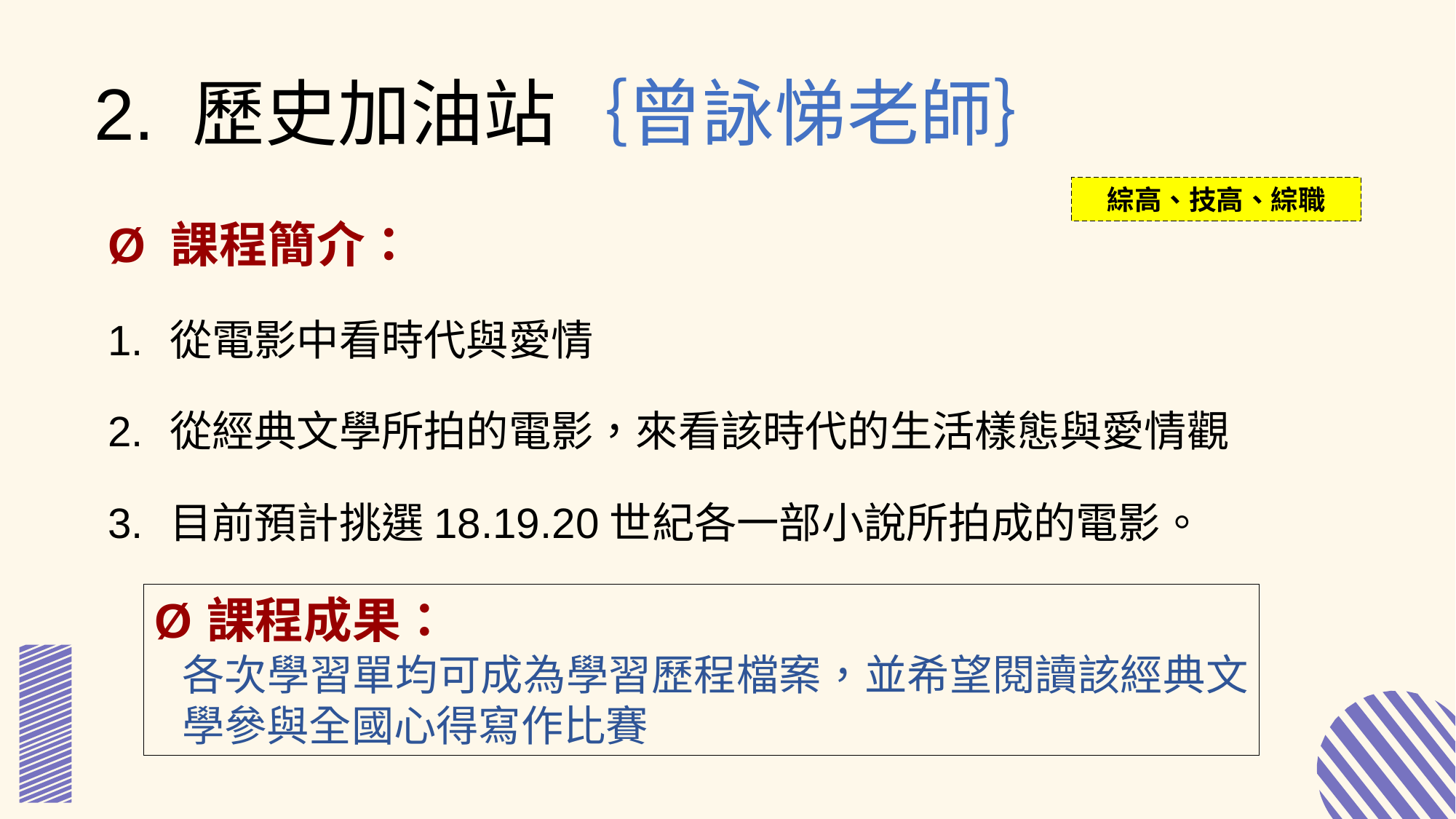

2. 歷史加油站｛曾詠悌老師｝
綜高、技高、綜職
Ø 課程簡介：
從電影中看時代與愛情
從經典文學所拍的電影，來看該時代的生活樣態與愛情觀
目前預計挑選18.19.20世紀各一部小說所拍成的電影。
Ø 課程成果：
各次學習單均可成為學習歷程檔案，並希望閱讀該經典文學參與全國心得寫作比賽